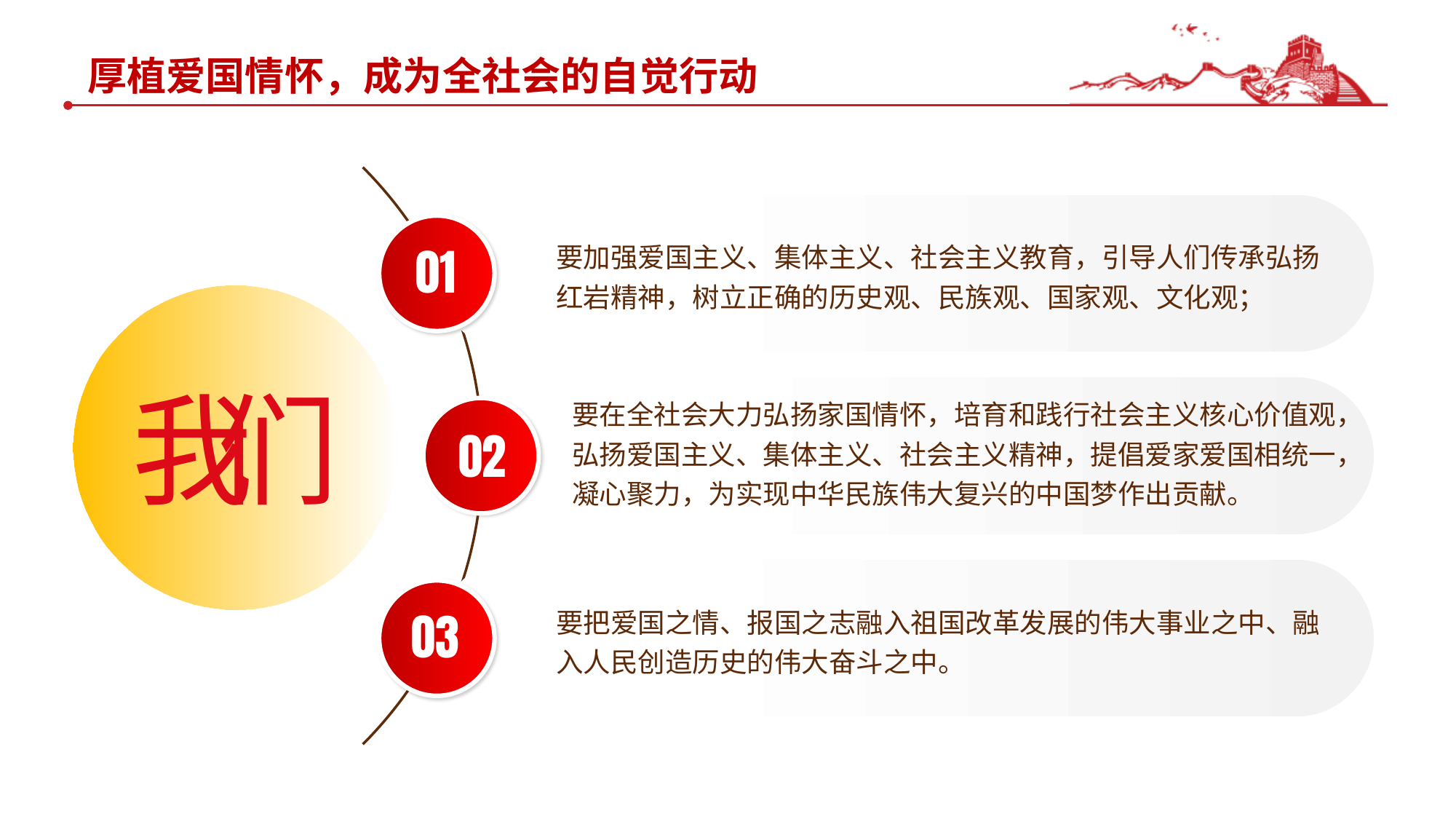

厚植爱国情怀，成为全社会的自觉行动

要加强爱国主义、集体主义、社会主义教育，引导人们传承弘扬红岩精神，树立正确的历史观、民族观、国家观、文化观；

01

我
们

要在全社会大力弘扬家国情怀，培育和践行社会主义核心价值观，弘扬爱国主义、集体主义、社会主义精神，提倡爱家爱国相统一，凝心聚力，为实现中华民族伟大复兴的中国梦作出贡献。

02
要把爱国之情、报国之志融入祖国改革发展的伟大事业之中、融入人民创造历史的伟大奋斗之中。

03